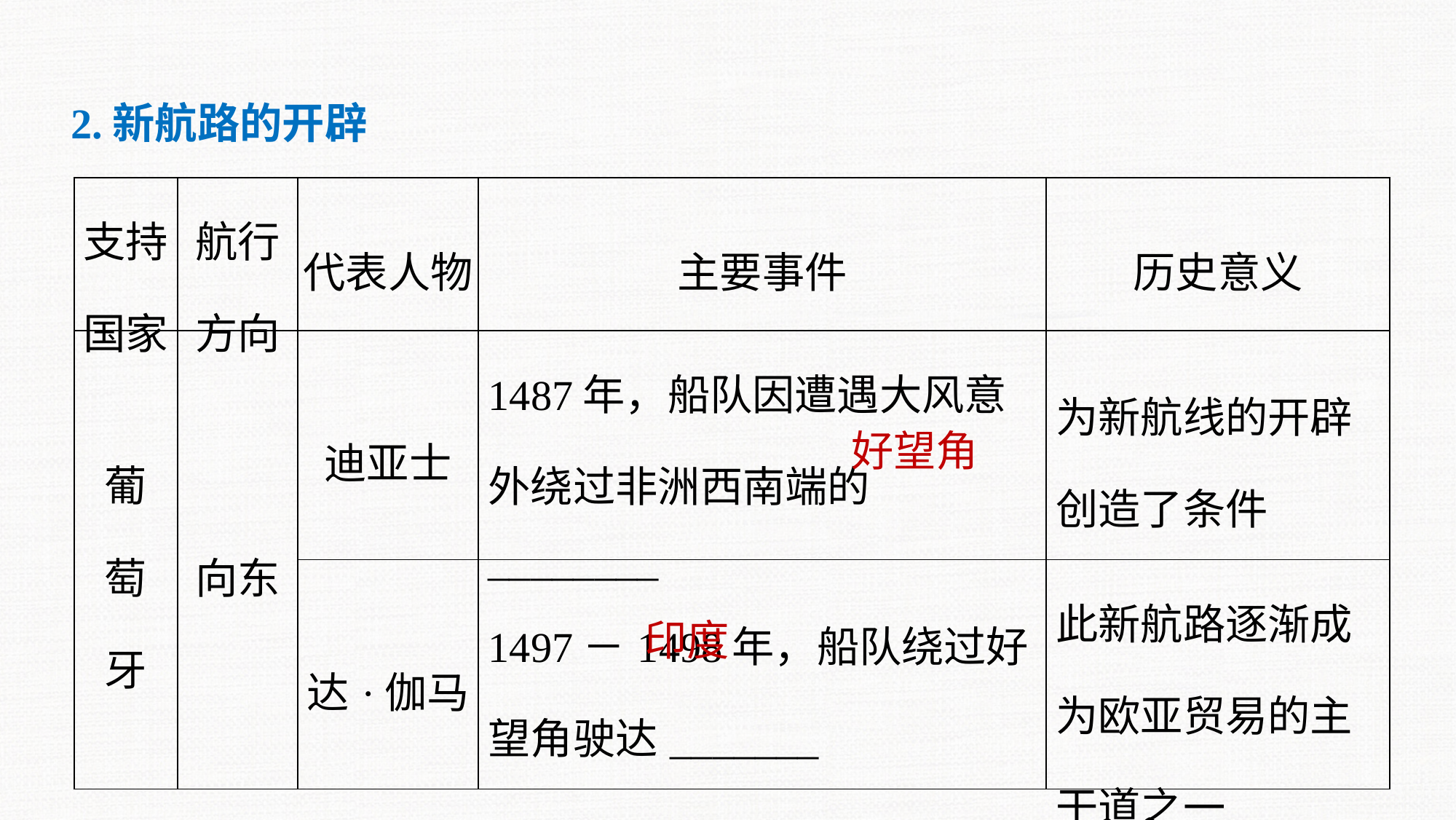

2.新航路的开辟
| 支持国家 | 航行方向 | 代表人物 | 主要事件 | 历史意义 |
| --- | --- | --- | --- | --- |
| 葡 萄 牙 | 向东 | 迪亚士 | 1487年，船队因遭遇大风意外绕过非洲西南端的\_\_\_\_\_\_\_\_ | 为新航线的开辟创造了条件 |
|  |  | 达·伽马 | 1497－1498年，船队绕过好望角驶达\_\_\_\_\_\_\_ | 此新航路逐渐成为欧亚贸易的主干道之一 |
好望角
印度